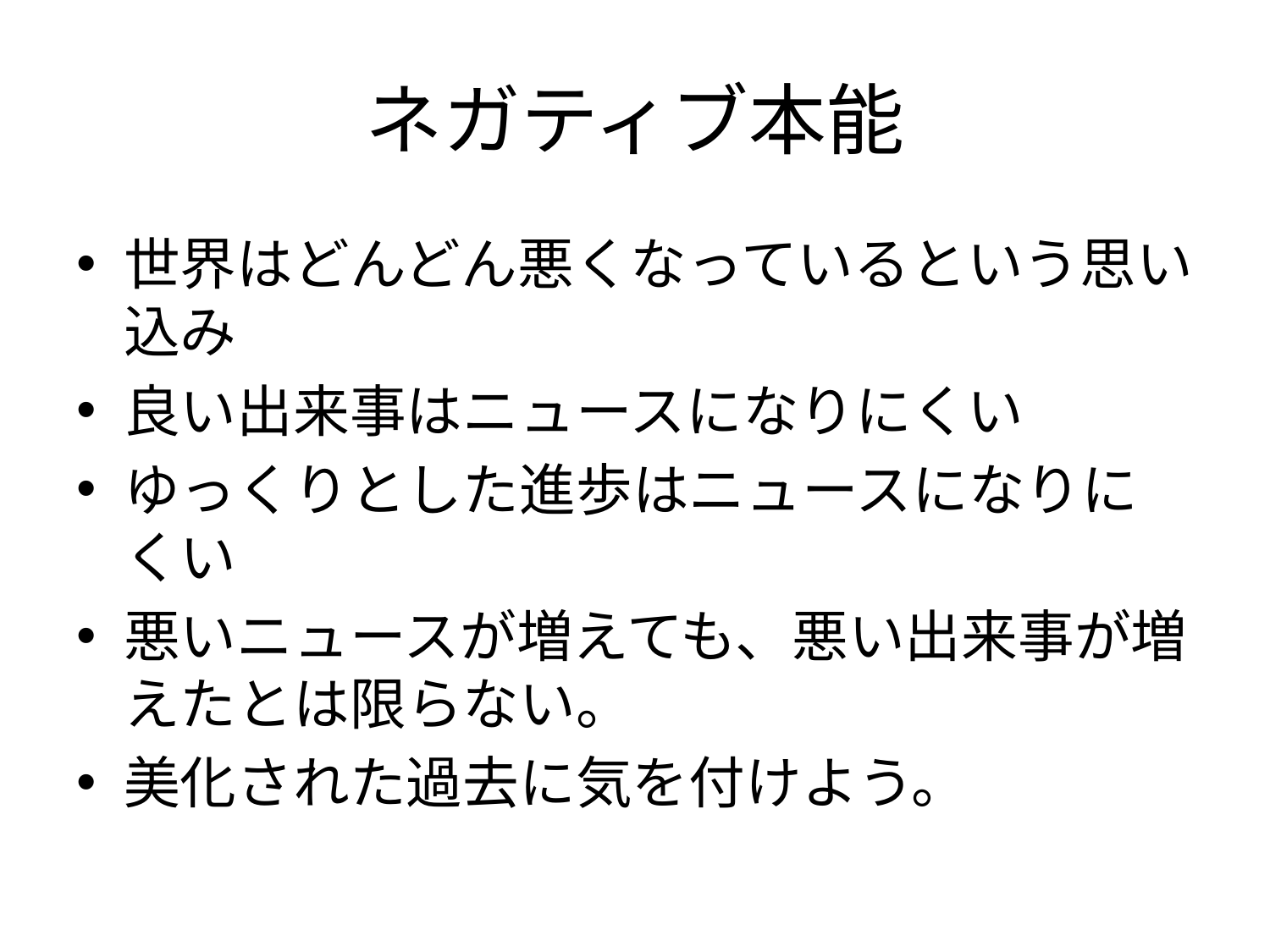

# ネガティブ本能
世界はどんどん悪くなっているという思い込み
良い出来事はニュースになりにくい
ゆっくりとした進歩はニュースになりにくい
悪いニュースが増えても、悪い出来事が増えたとは限らない。
美化された過去に気を付けよう。